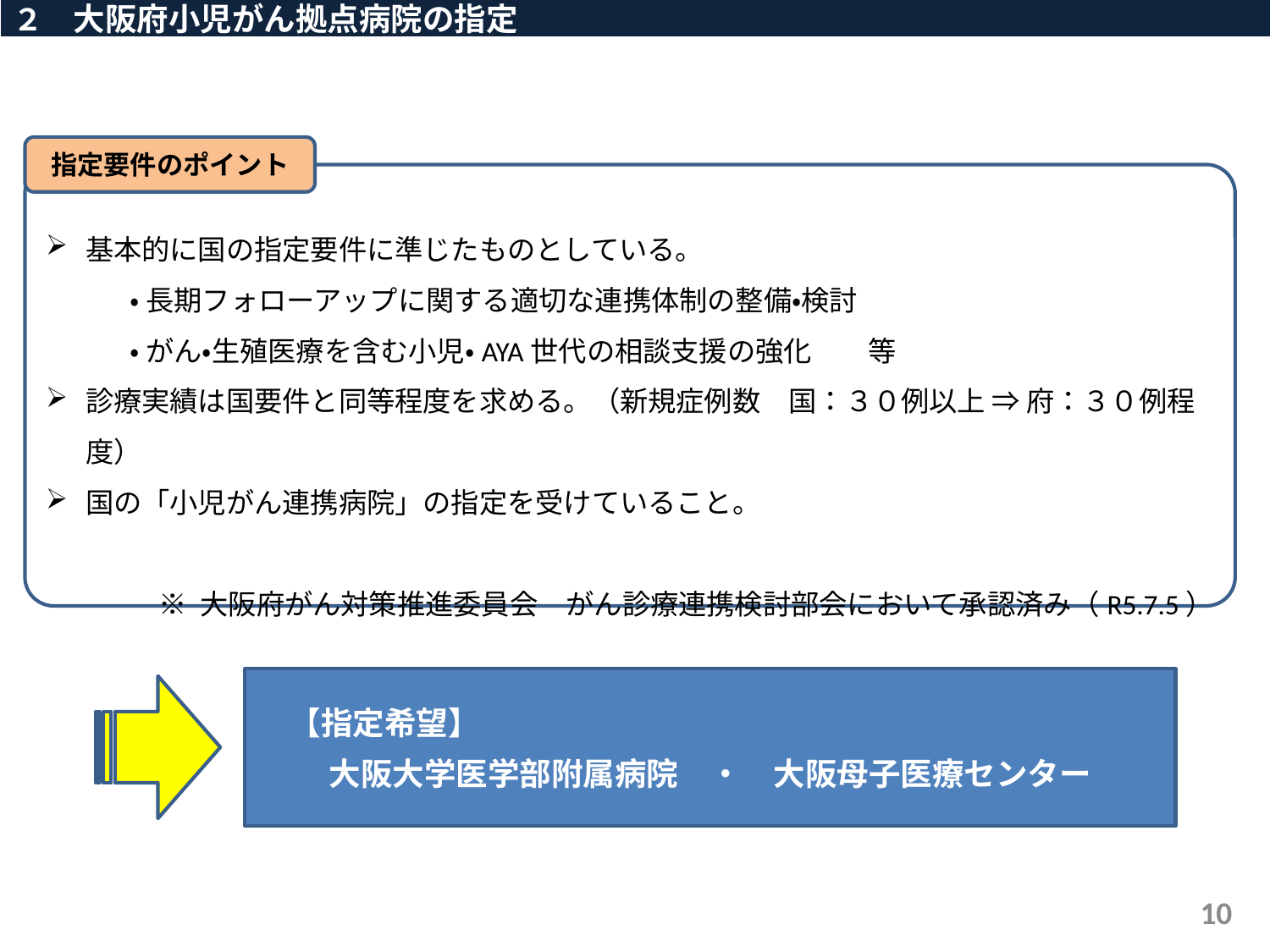

２　大阪府小児がん拠点病院の指定
指定要件のポイント

基本的に国の指定要件に準じたものとしている。
　　　・ 長期フォローアップに関する適切な連携体制の整備・検討
　　　・ がん・生殖医療を含む小児・AYA世代の相談支援の強化　　等
診療実績は国要件と同等程度を求める。（新規症例数　国：３０例以上 ⇒ 府：３０例程度）
国の「小児がん連携病院」の指定を受けていること。

※ 大阪府がん対策推進委員会　がん診療連携検討部会において承認済み（R5.7.5）
　【指定希望】

大阪大学医学部附属病院　・　大阪母子医療センター

10